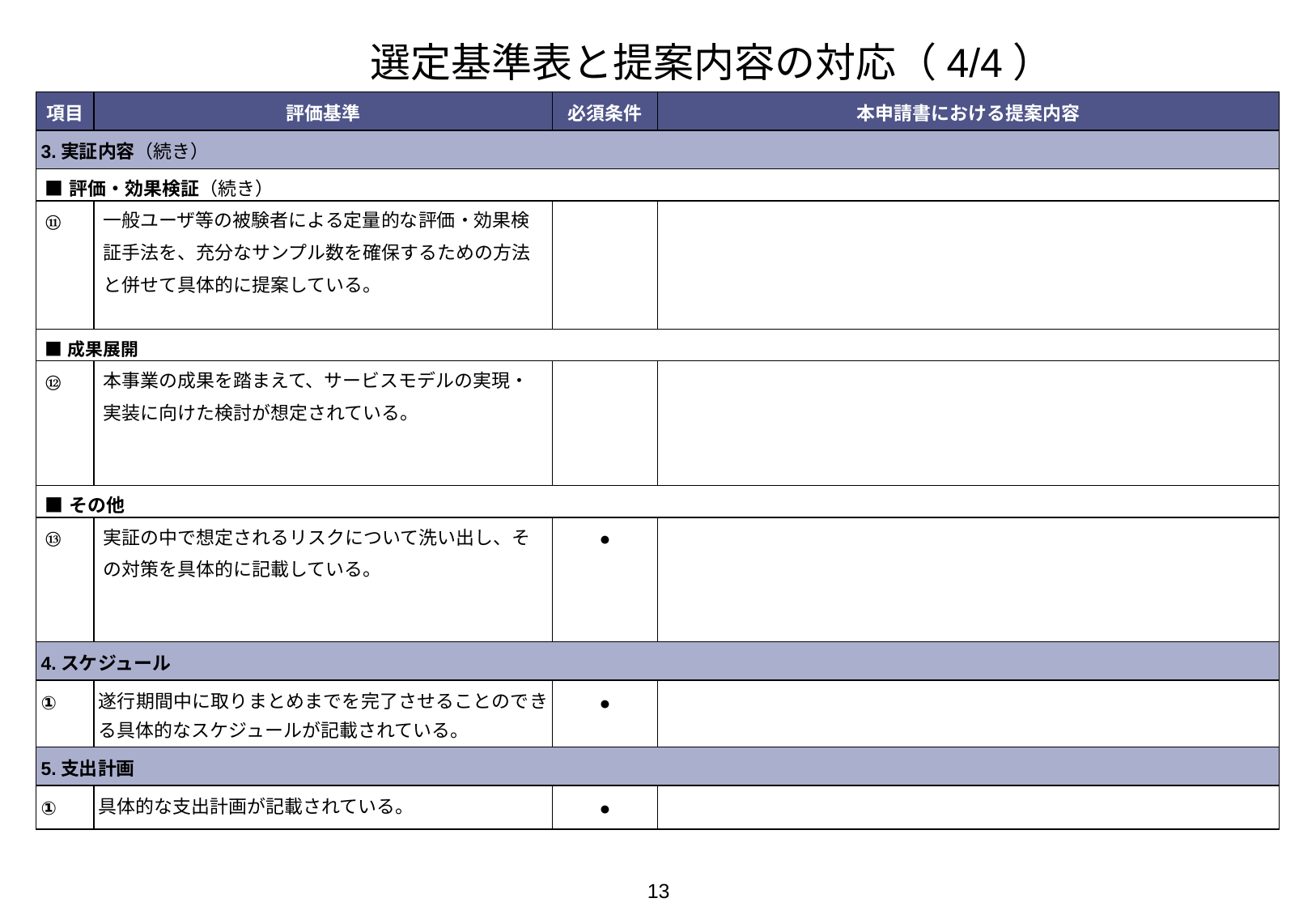

選定基準表と提案内容の対応（4/4）
| 項目 | 評価基準 | 必須条件 | 本申請書における提案内容 |
| --- | --- | --- | --- |
| 3.実証内容（続き） |  |  |  |
| ■評価・効果検証（続き） |  |  |  |
| ⑪ | 一般ユーザ等の被験者による定量的な評価・効果検証手法を、充分なサンプル数を確保するための方法と併せて具体的に提案している。 |  |  |
| ■成果展開 |  |  |  |
| ⑫ | 本事業の成果を踏まえて、サービスモデルの実現・実装に向けた検討が想定されている。 |  |  |
| ■その他 |  |  |  |
| ⑬ | 実証の中で想定されるリスクについて洗い出し、その対策を具体的に記載している。 | ● |  |
| 4.スケジュール |  |  |  |
| ① | 遂行期間中に取りまとめまでを完了させることのできる具体的なスケジュールが記載されている。 | ● |  |
| 5.支出計画 |  |  |  |
| ① | 具体的な支出計画が記載されている。 | ● |  |